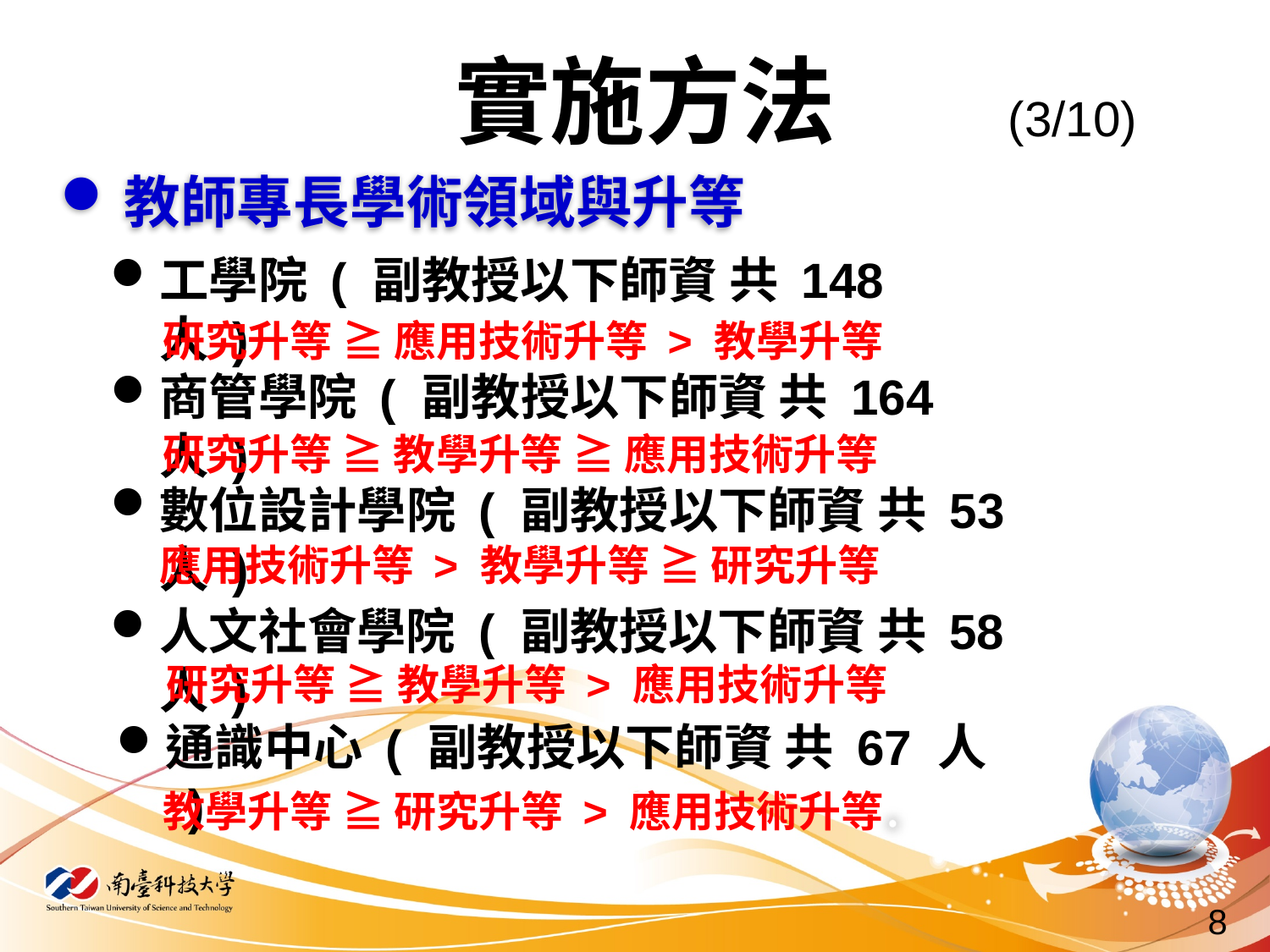

# 實施方法     (3/10)
教師專長學術領域與升等
工學院 ( 副教授以下師資 共 148 人 )
研究升等 ≧ 應用技術升等 > 教學升等
商管學院 ( 副教授以下師資 共 164 人 )
研究升等 ≧ 教學升等 ≧ 應用技術升等
數位設計學院 ( 副教授以下師資 共 53 人 )
應用技術升等 > 教學升等 ≧ 研究升等
人文社會學院 ( 副教授以下師資 共 58 人 )
研究升等 ≧ 教學升等 > 應用技術升等
通識中心 ( 副教授以下師資 共 67 人 )
教學升等 ≧ 研究升等 > 應用技術升等
8